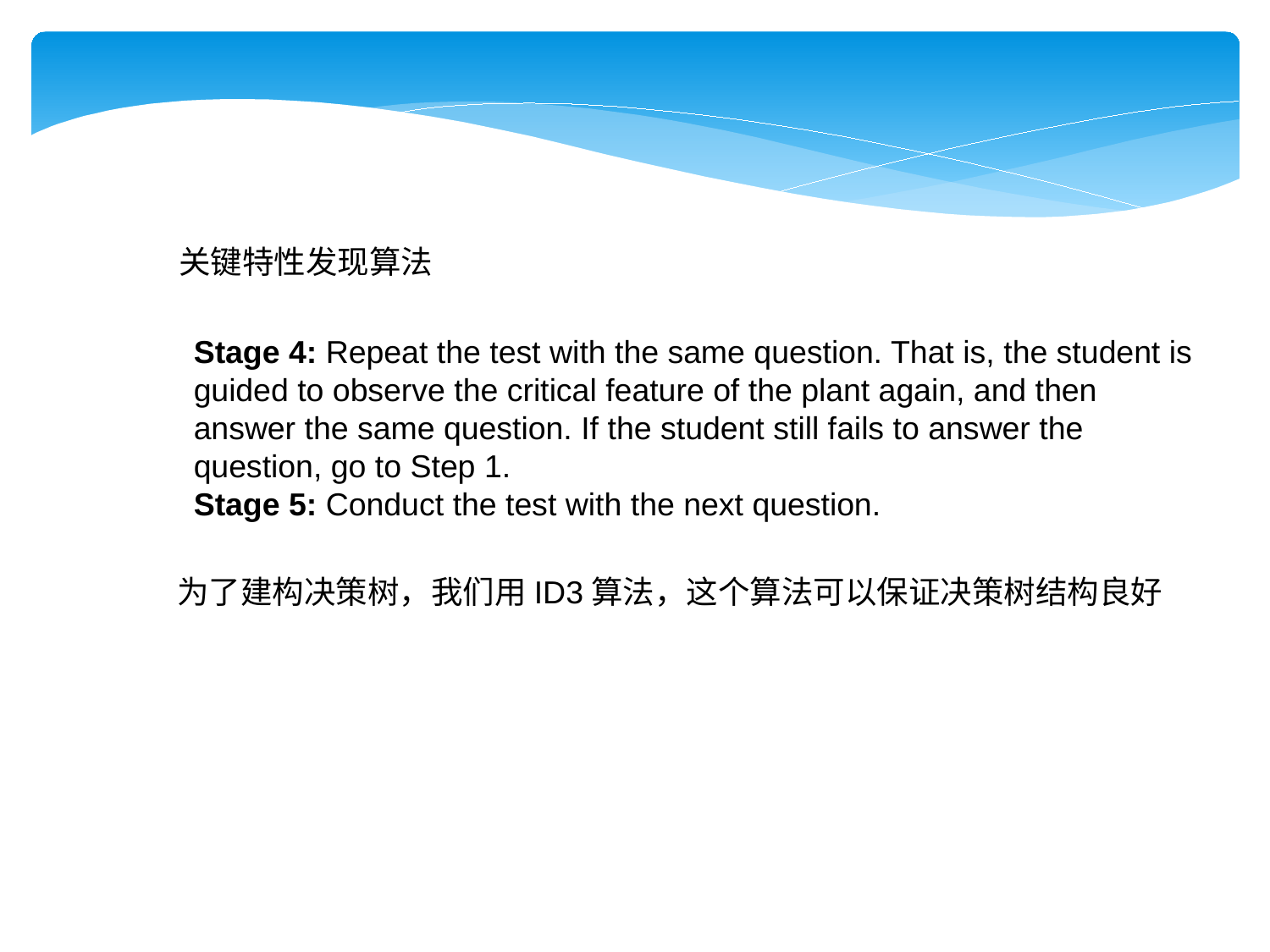

关键特性发现算法
Stage 4: Repeat the test with the same question. That is, the student is guided to observe the critical feature of the plant again, and then answer the same question. If the student still fails to answer the question, go to Step 1.
Stage 5: Conduct the test with the next question.
为了建构决策树，我们用ID3算法，这个算法可以保证决策树结构良好